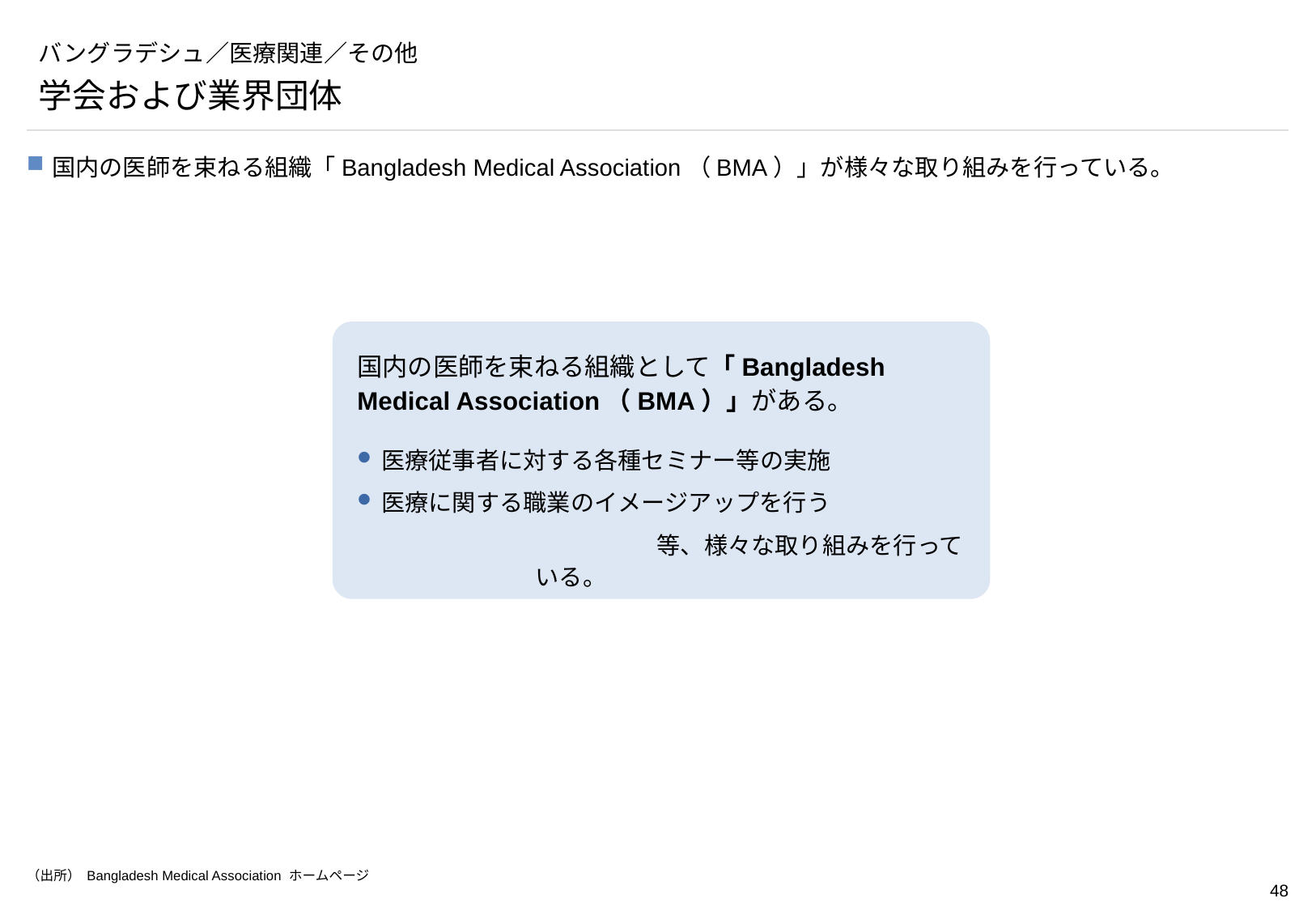

# バングラデシュ／医療関連／その他
学会および業界団体
国内の医師を束ねる組織「Bangladesh Medical Association（BMA）」が様々な取り組みを行っている。
国内の医師を束ねる組織として「Bangladesh Medical Association（BMA）」がある。
医療従事者に対する各種セミナー等の実施
医療に関する職業のイメージアップを行う
		等、様々な取り組みを行っている。
（出所） Bangladesh Medical Association ホームページ